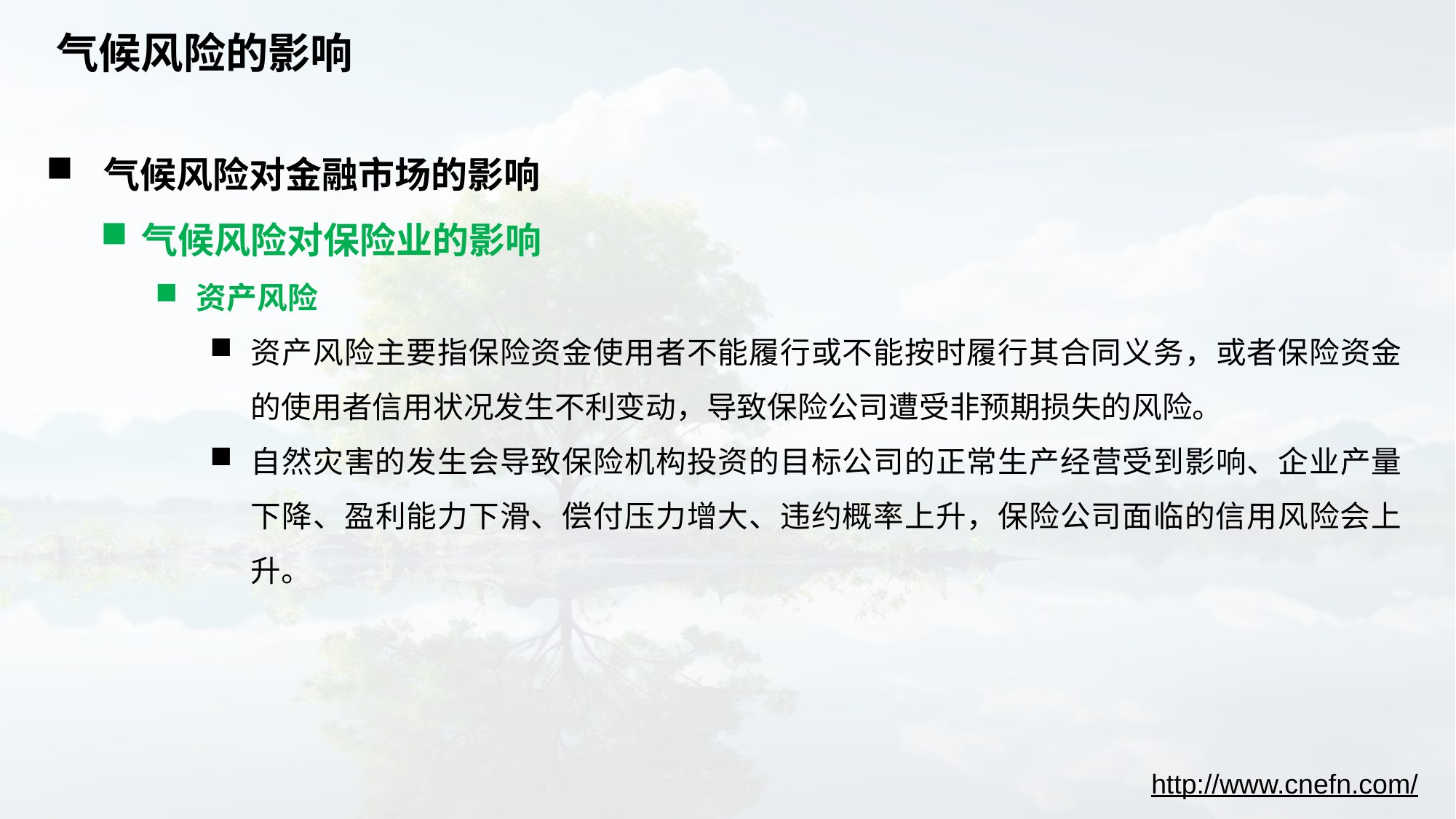

# 气候风险的影响
 气候风险对金融市场的影响
气候风险对保险业的影响
资产风险
资产风险主要指保险资金使用者不能履行或不能按时履行其合同义务，或者保险资金的使用者信用状况发生不利变动，导致保险公司遭受非预期损失的风险。
自然灾害的发生会导致保险机构投资的目标公司的正常生产经营受到影响、企业产量下降、盈利能力下滑、偿付压力增大、违约概率上升，保险公司面临的信用风险会上升。